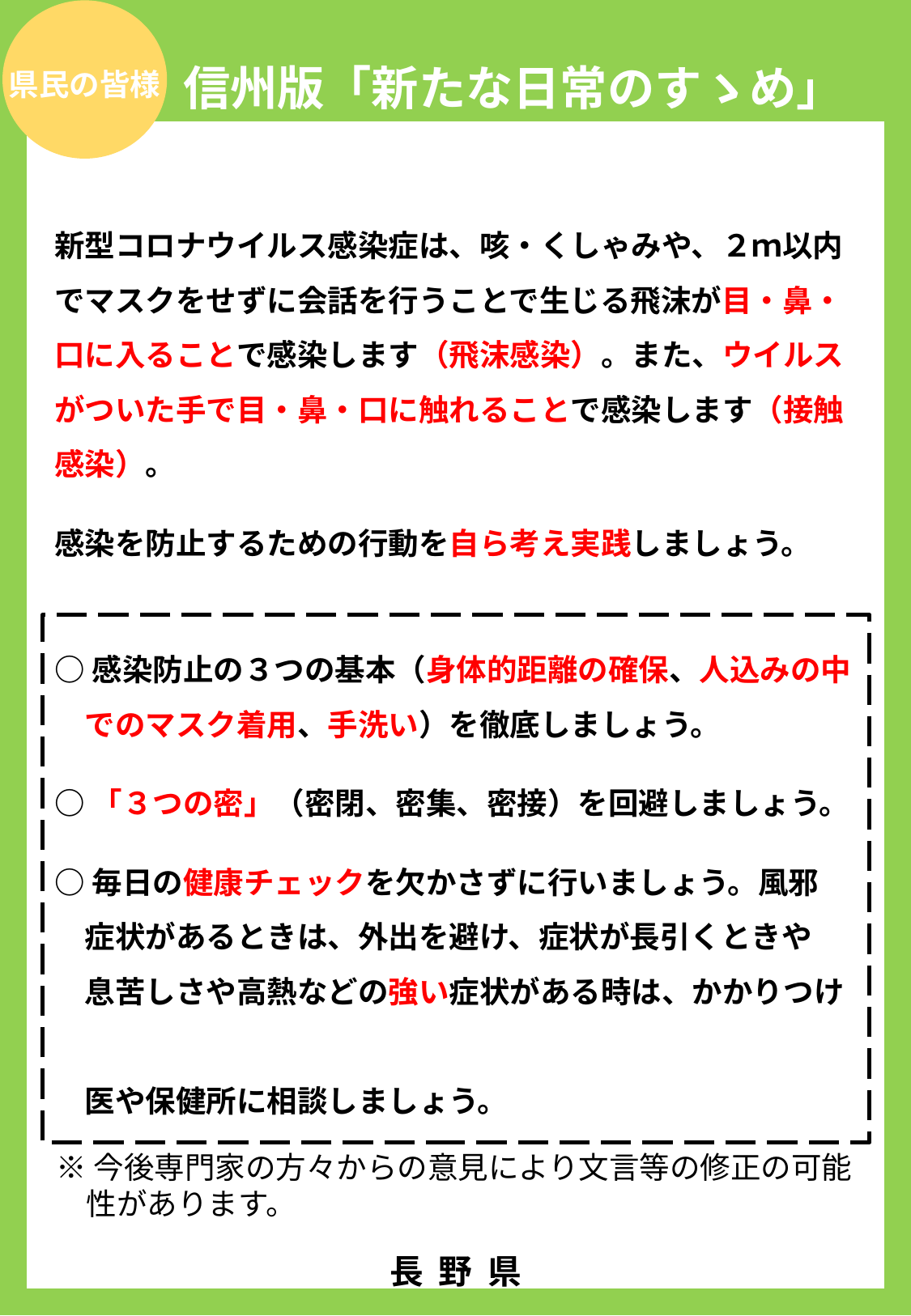

県民の皆様

  信州版「新たな日常のすゝめ」
新型コロナウイルス感染症は、咳・くしゃみや、２ｍ以内でマスクをせずに会話を行うことで生じる飛沫が目・鼻・口に入ることで感染します（飛沫感染）。また、ウイルスがついた手で目・鼻・口に触れることで感染します（接触感染）。

感染を防止するための行動を自ら考え実践しましょう。

○感染防止の３つの基本（身体的距離の確保、人込みの中
　でのマスク着用、手洗い）を徹底しましょう。

○「３つの密」（密閉、密集、密接）を回避しましょう。

○毎日の健康チェックを欠かさずに行いましょう。風邪
　症状があるときは、外出を避け、症状が長引くときや
　息苦しさや高熱などの強い症状がある時は、かかりつけ
　医や保健所に相談しましょう。

※今後専門家の方々からの意見により文言等の修正の可能
　性があります。
長  野  県